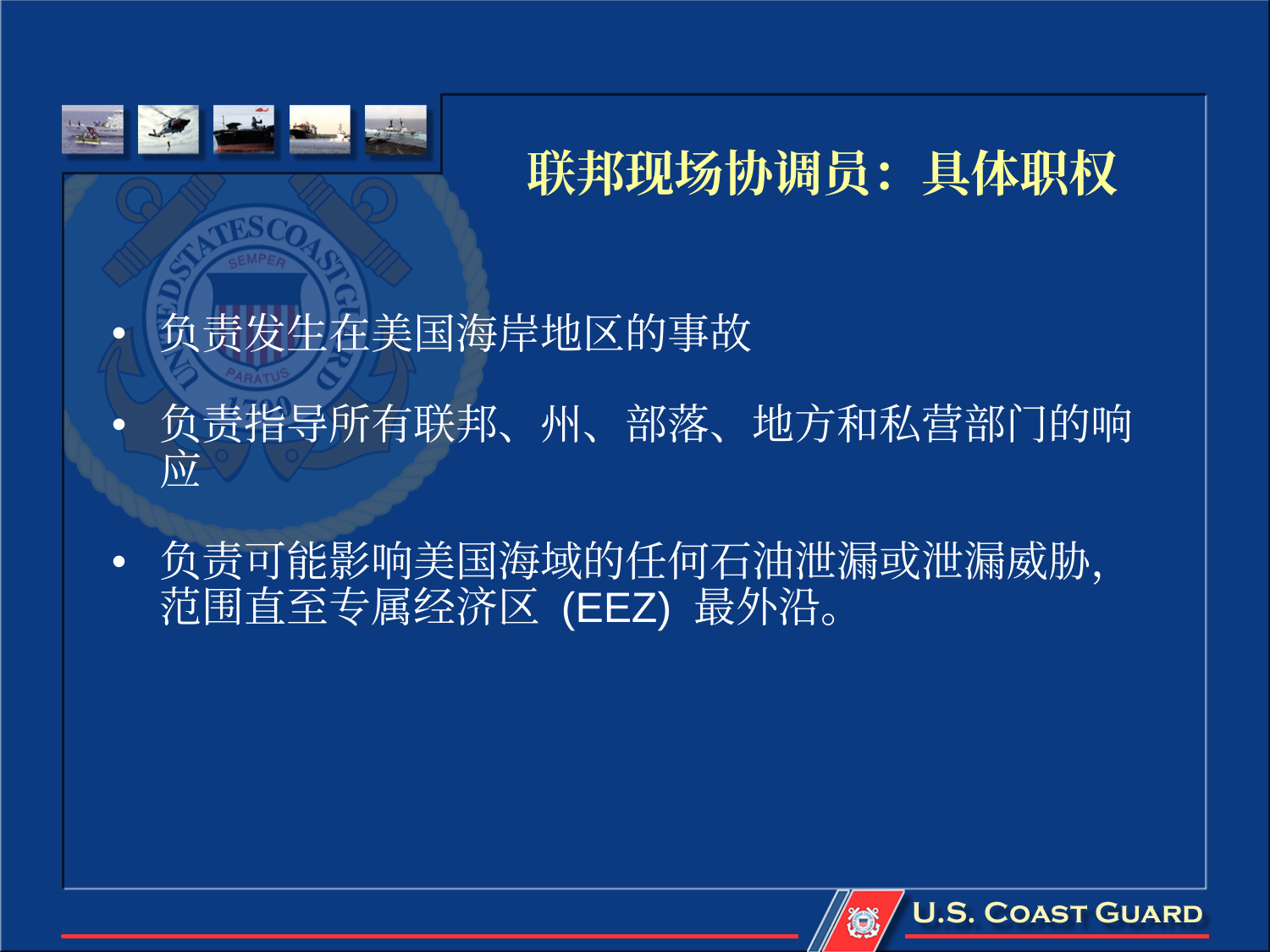

# 联邦现场协调员：具体职权

负责发生在美国海岸地区的事故

负责指导所有联邦、州、部落、地方和私营部门的响应

负责可能影响美国海域的任何石油泄漏或泄漏威胁，范围直至专属经济区 (EEZ) 最外沿。